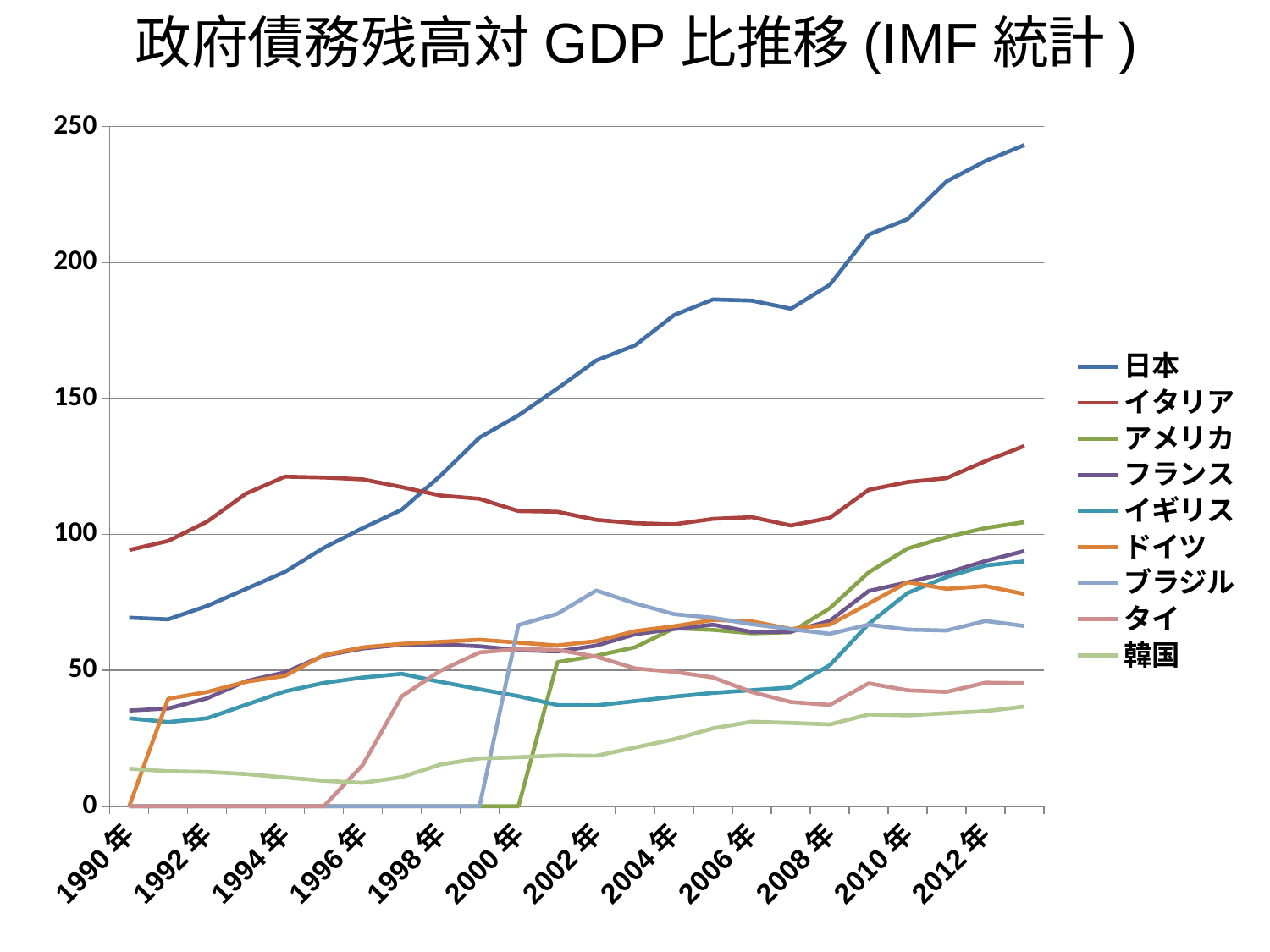

# 政府債務残高対GDP比推移(IMF統計)

### Chart

| Category | 日本 | イタリア | アメリカ | フランス | イギリス | ドイツ | ブラジル | タイ | 韓国 |
|---|---|---|---|---|---|---|---|---|---|
| 1990年 | 69.353 | 94.261 | 0.0 | 35.206 | 32.365 | 0.0 | 0.0 | 0.0 | 13.812 |
| 1991年 | 68.781 | 97.595 | 0.0 | 35.951 | 30.985 | 39.537 | 0.0 | 0.0 | 12.881 |
| 1992年 | 73.675 | 104.693 | 0.0 | 39.721 | 32.367 | 42.019 | 0.0 | 0.0 | 12.635 |
| 1993年 | 79.929 | 115.017 | 0.0 | 46.025 | 37.348 | 45.767 | 0.0 | 0.0 | 11.84 |
| 1994年 | 86.218 | 121.249 | 0.0 | 49.228 | 42.255 | 47.968 | 0.0 | 0.0 | 10.595 |
| 1995年 | 95.07 | 120.935 | 0.0 | 55.41 | 45.381 | 55.597 | 0.0 | 0.0 | 9.365 |
| 1996年 | 102.294 | 120.25 | 0.0 | 58.03 | 47.357 | 58.467 | 0.0 | 15.193 | 8.604 |
| 1997年 | 109.104 | 117.436 | 0.0 | 59.399 | 48.715 | 59.754 | 0.0 | 40.455 | 10.731 |
| 1998年 | 121.632 | 114.328 | 0.0 | 59.541 | 45.75 | 60.491 | 0.0 | 49.881 | 15.355 |
| 1999年 | 135.609 | 113.105 | 0.0 | 58.851 | 43.044 | 61.257 | 0.0 | 56.585 | 17.598 |
| 2000年 | 143.778 | 108.581 | 0.0 | 57.405 | 40.491 | 60.183 | 66.651 | 57.826 | 18.02 |
| 2001年 | 153.635 | 108.321 | 53.005 | 56.942 | 37.258 | 59.144 | 70.786 | 57.522 | 18.7 |
| 2002年 | 163.992 | 105.355 | 55.366 | 59.108 | 37.121 | 60.75 | 79.382 | 55.052 | 18.56 |
| 2003年 | 169.572 | 104.138 | 58.507 | 63.285 | 38.68 | 64.438 | 74.605 | 50.689 | 21.617 |
| 2004年 | 180.657 | 103.712 | 65.483 | 65.204 | 40.321 | 66.225 | 70.663 | 49.462 | 24.633 |
| 2005年 | 186.436 | 105.721 | 64.882 | 66.797 | 41.694 | 68.552 | 69.331 | 47.361 | 28.659 |
| 2006年 | 185.997 | 106.346 | 63.635 | 64.078 | 42.706 | 68.021 | 66.956 | 41.992 | 31.118 |
| 2007年 | 183.012 | 103.277 | 64.005 | 64.215 | 43.724 | 65.215 | 65.154 | 38.347 | 30.656 |
| 2008年 | 191.812 | 106.085 | 72.833 | 68.208 | 51.89 | 66.812 | 63.451 | 37.267 | 30.108 |
| 2009年 | 210.247 | 116.42 | 86.054 | 79.193 | 67.096 | 74.547 | 66.821 | 45.217 | 33.765 |
| 2010年 | 215.952 | 119.288 | 94.807 | 82.356 | 78.456 | 82.457 | 64.981 | 42.644 | 33.431 |
| 2011年 | 229.836 | 120.691 | 99.005 | 85.785 | 84.319 | 79.958 | 64.651 | 42.072 | 34.234 |
| 2012年 | 237.345 | 126.969 | 102.355 | 90.233 | 88.562 | 81.015 | 68.181 | 45.44 | 34.982 |
| 2013年 | 243.222 | 132.53 | 104.517 | 93.876 | 90.095 | 78.063 | 66.335 | 45.265 | 36.673 |